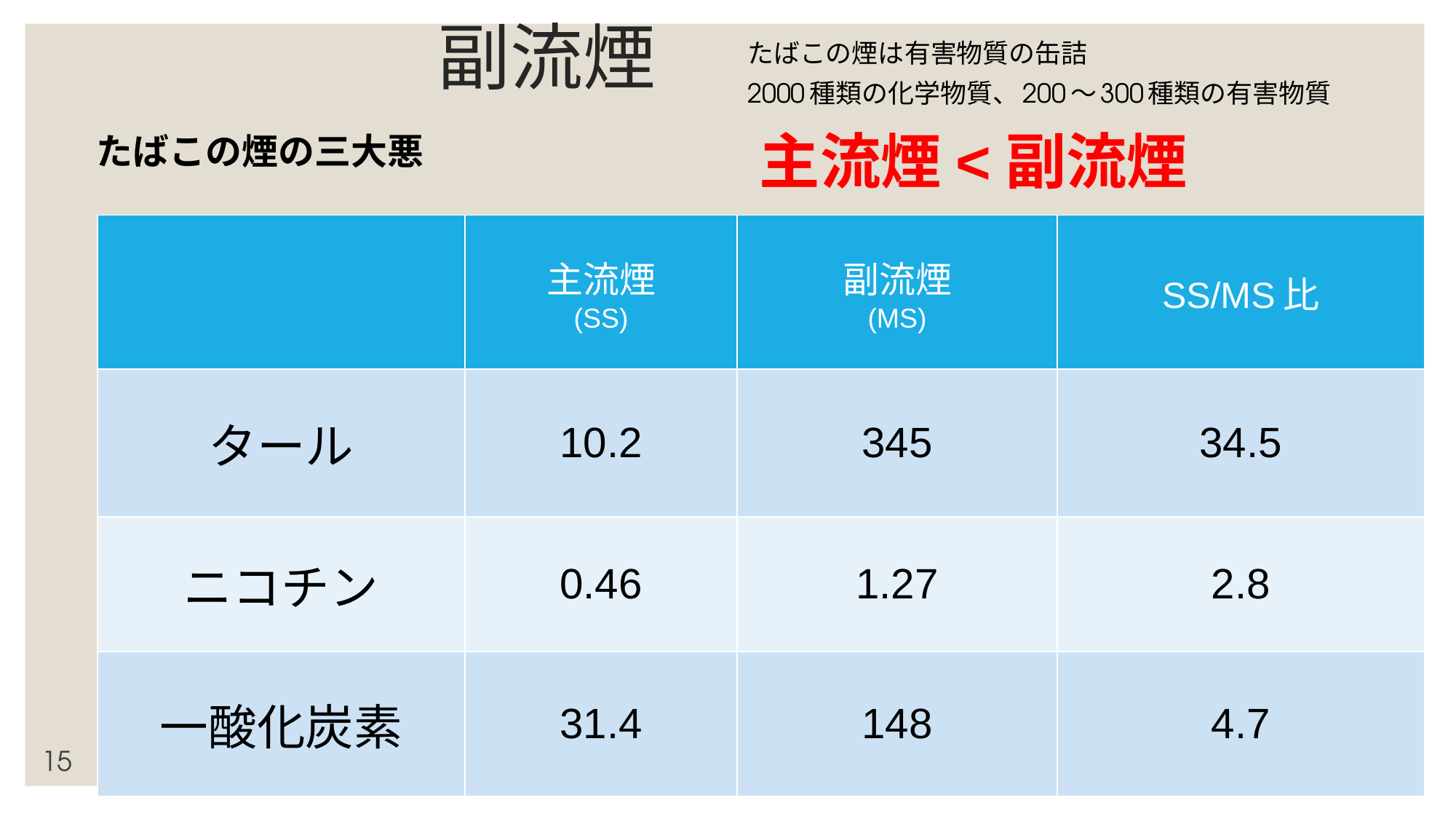

# 副流煙
たばこの煙は有害物質の缶詰
2000種類の化学物質、200～300種類の有害物質
主流煙<副流煙
たばこの煙の三大悪
|  | 主流煙 (SS) | 副流煙 (MS) | SS/MS比 |
| --- | --- | --- | --- |
| タール | 10.2 | 345 | 34.5 |
| ニコチン | 0.46 | 1.27 | 2.8 |
| 一酸化炭素 | 31.4 | 148 | 4.7 |
15